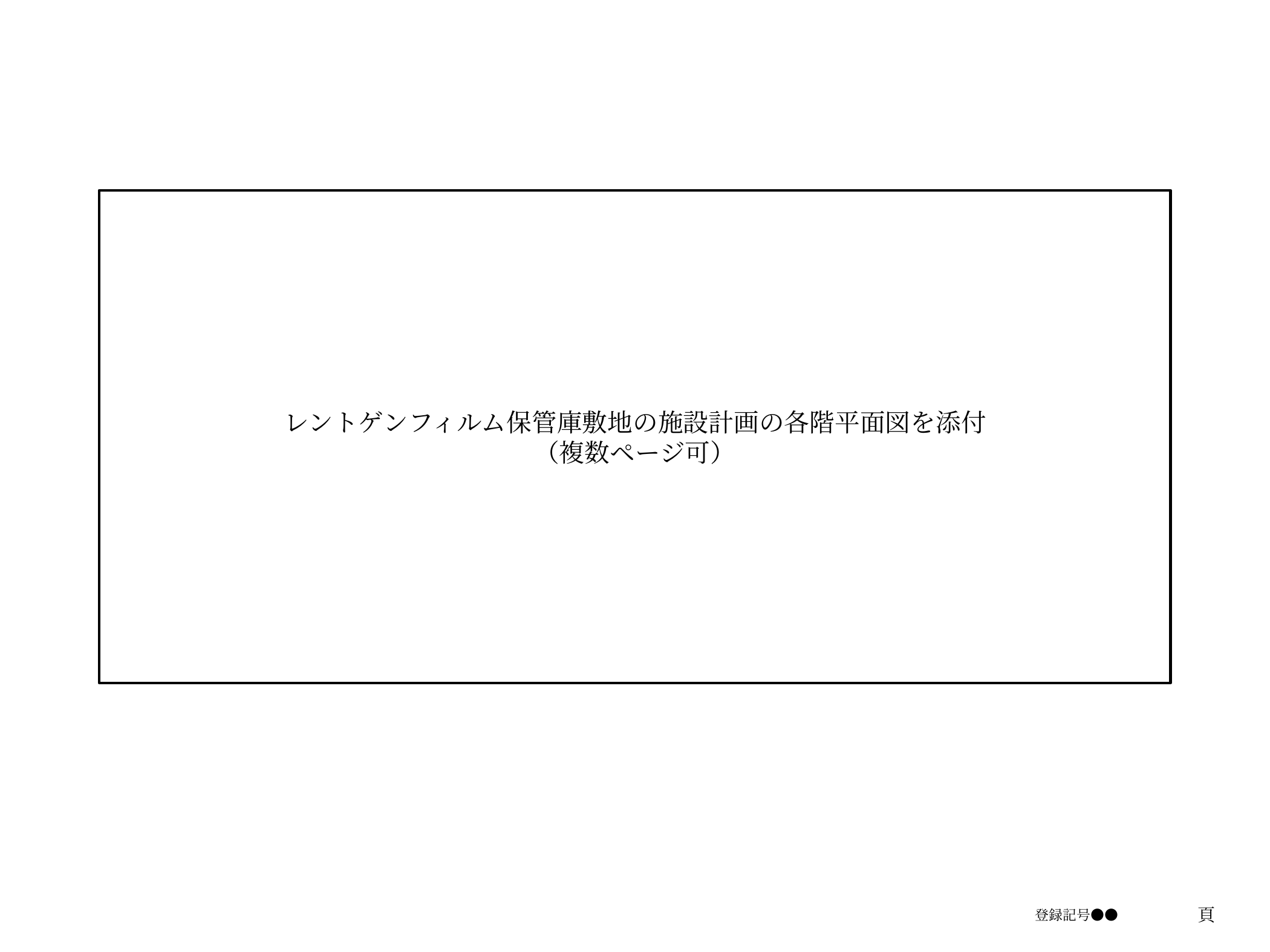

レントゲンフィルム保管庫敷地の施設計画の各階平面図を添付
（複数ページ可）
登録記号●●
頁